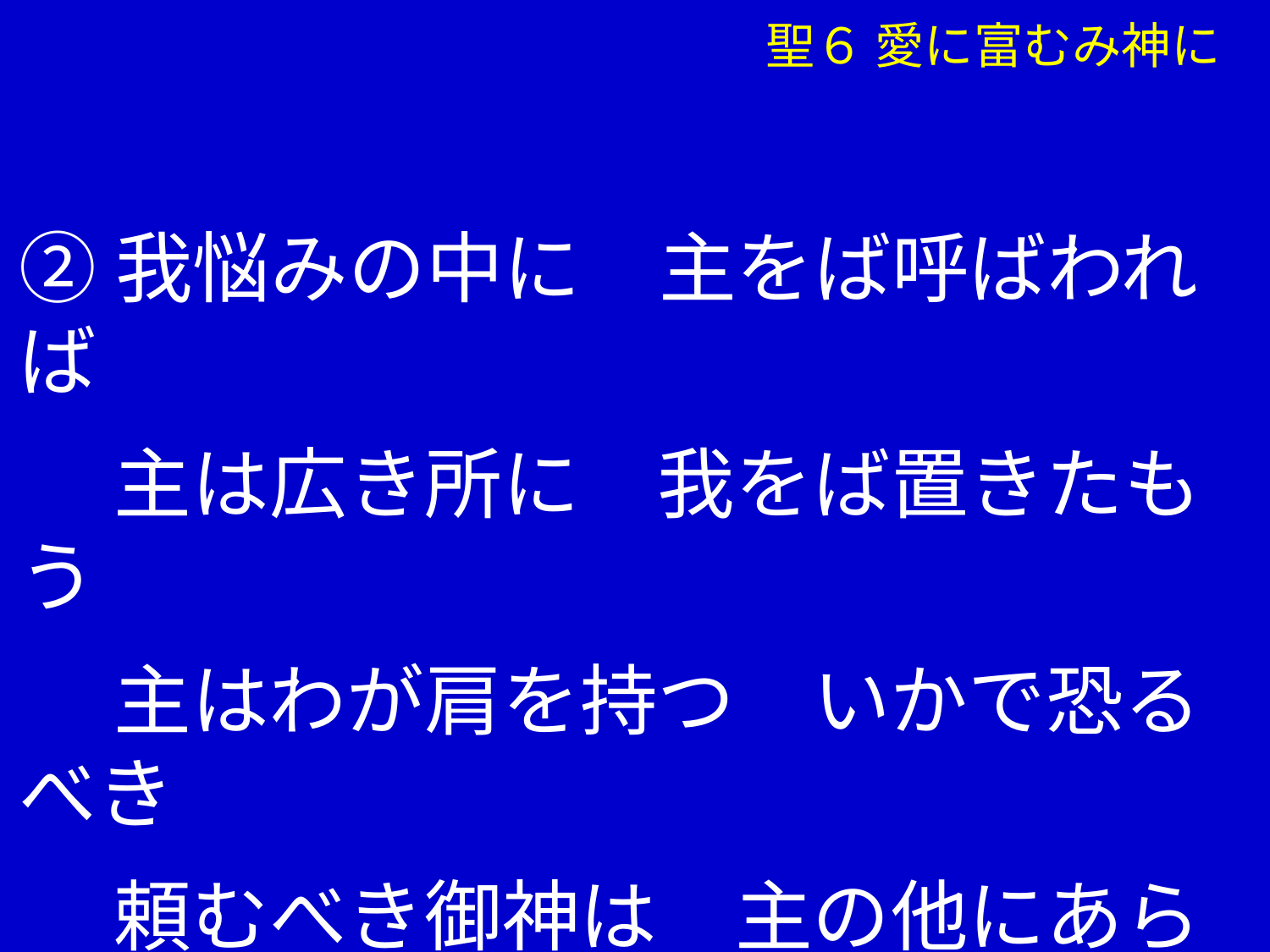

②我悩みの中に　主をば呼ばわれば
　 主は広き所に　我をば置きたもう
　 主はわが肩を持つ　いかで恐るべき
　 頼むべき御神は　主の他にあらじ
聖６ 愛に富むみ神に